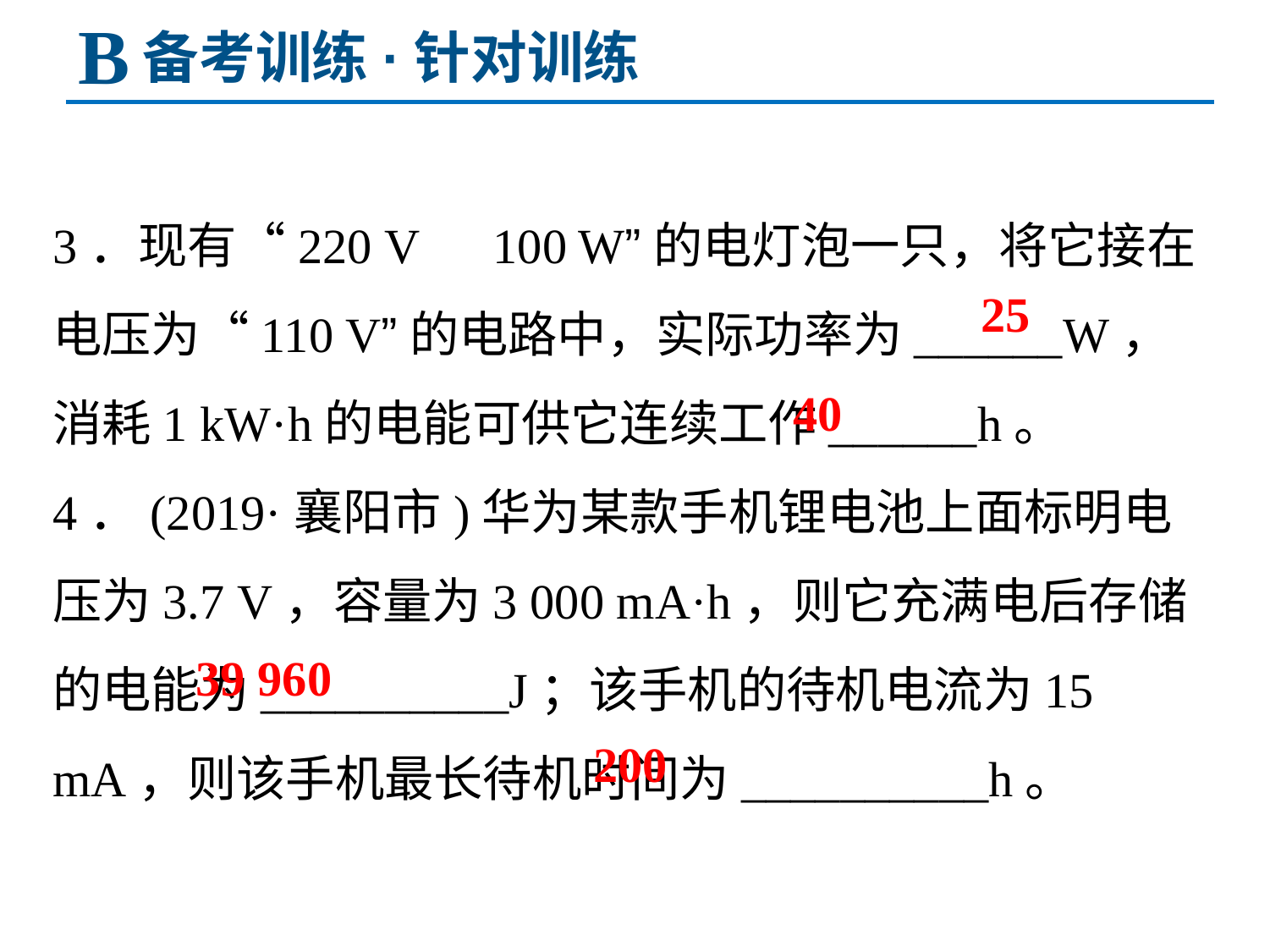

B
备考训练·针对训练
3．现有“220 V　100 W”的电灯泡一只，将它接在电压为“110 V”的电路中，实际功率为______W，消耗1 kW·h的电能可供它连续工作______h。
4．(2019·襄阳市)华为某款手机锂电池上面标明电压为3.7 V，容量为3 000 mA·h，则它充满电后存储的电能为__________J；该手机的待机电流为15 mA，则该手机最长待机时间为__________h。
25
40
39 960
200